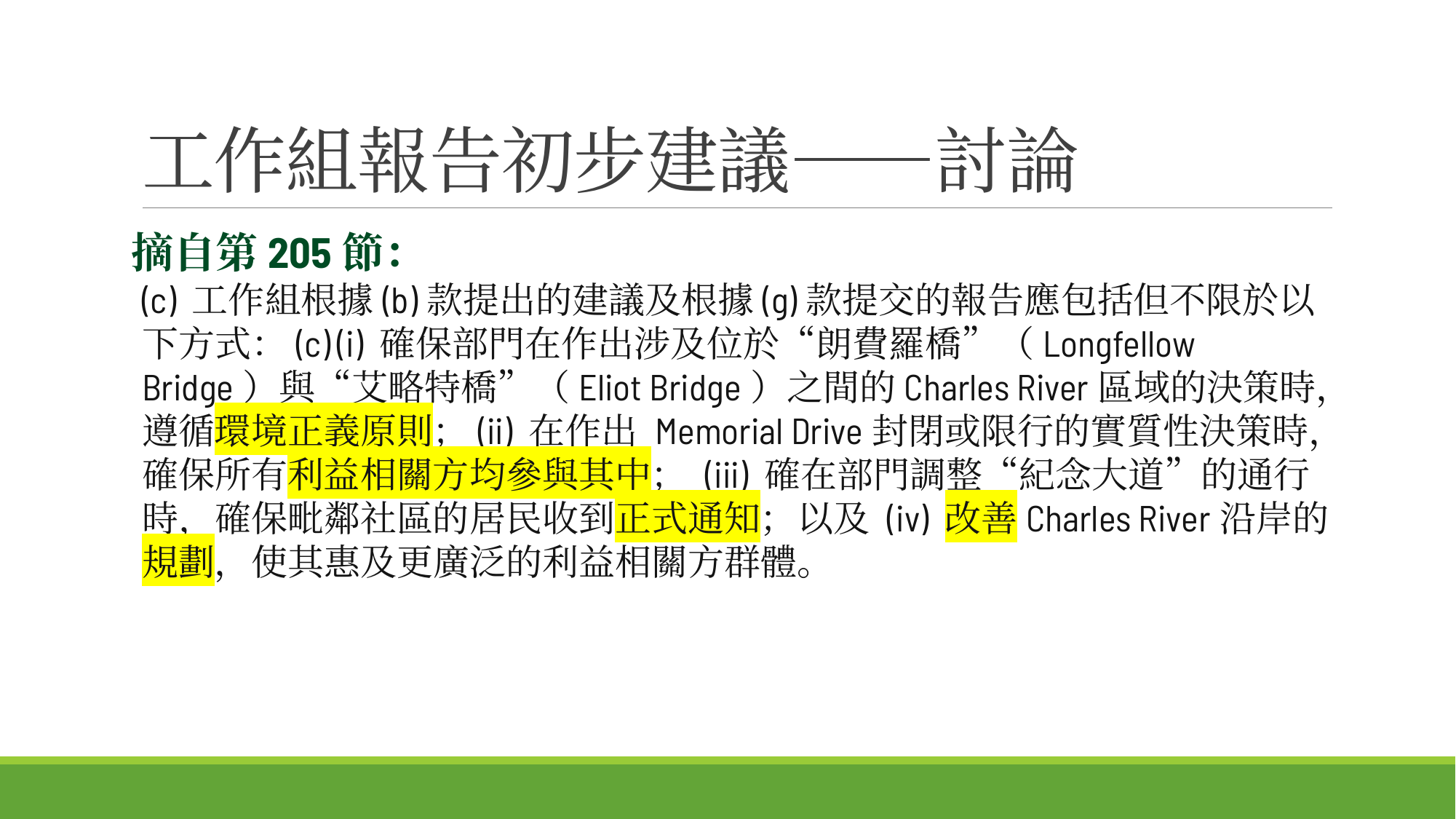

# 工作組報告初步建議——討論
摘自第205節：
(c) 工作組根據(b)款提出的建議及根據(g)款提交的報告應包括但不限於以下方式：(c) (i) 確保部門在作出涉及位於“朗費羅橋”（Longfellow Bridge）與“艾略特橋”（Eliot Bridge）之間的Charles River區域的決策時，遵循環境正義原則；(ii) 在作出 Memorial Drive封閉或限行的實質性決策時，確保所有利益相關方均參與其中； (iii) 確在部門調整“紀念大道”的通行時，確保毗鄰社區的居民收到正式通知；以及 (iv) 改善Charles River沿岸的規劃，使其惠及更廣泛的利益相關方群體。